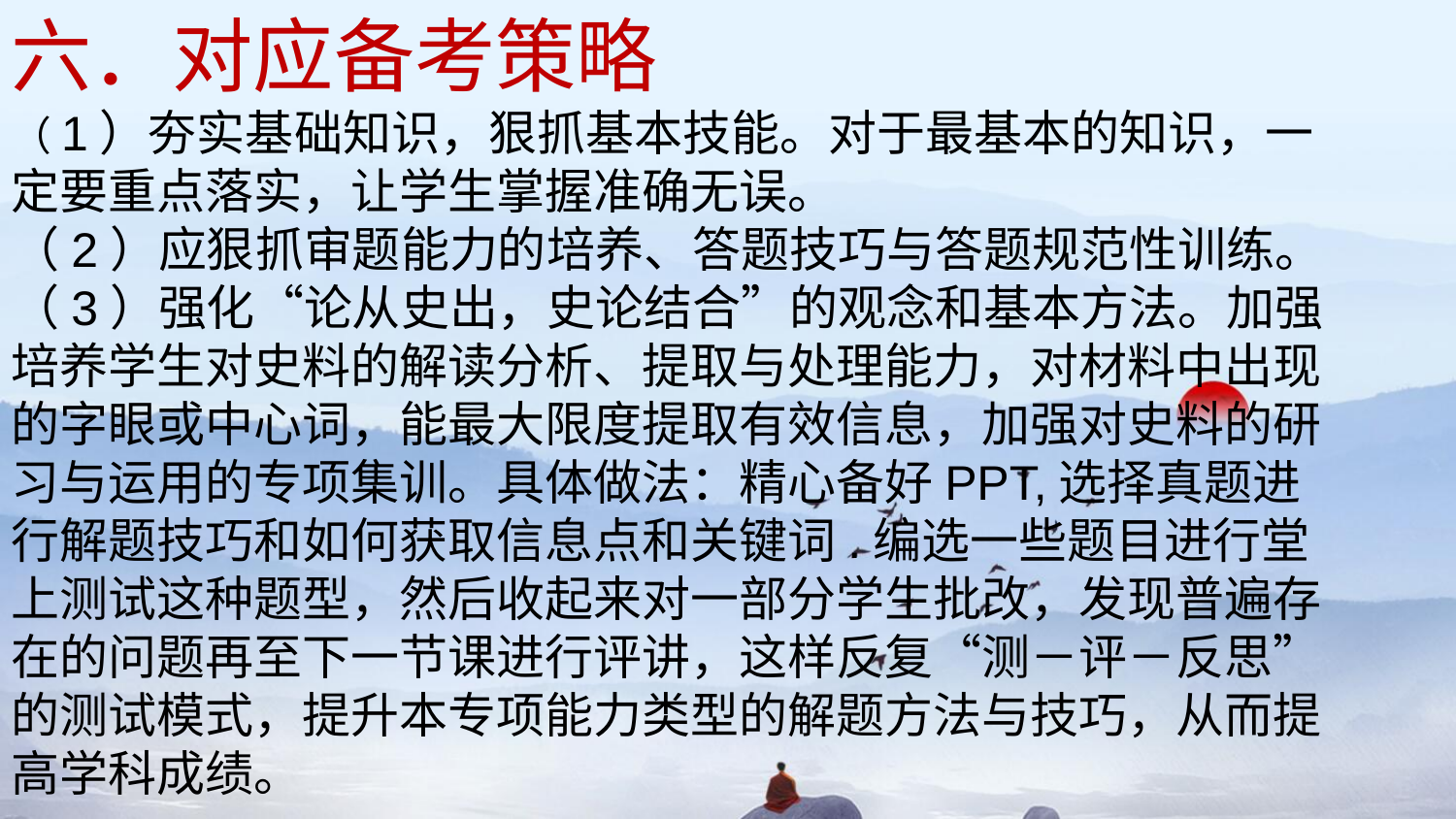

六．对应备考策略
（1）夯实基础知识，狠抓基本技能。对于最基本的知识，一定要重点落实，让学生掌握准确无误。
（2）应狠抓审题能力的培养、答题技巧与答题规范性训练。
（3）强化“论从史出，史论结合”的观念和基本方法。加强培养学生对史料的解读分析、提取与处理能力，对材料中出现的字眼或中心词，能最大限度提取有效信息，加强对史料的研习与运用的专项集训。具体做法：精心备好PPT,选择真题进行解题技巧和如何获取信息点和关键词.编选一些题目进行堂上测试这种题型，然后收起来对一部分学生批改，发现普遍存在的问题再至下一节课进行评讲，这样反复“测－评－反思”的测试模式，提升本专项能力类型的解题方法与技巧，从而提高学科成绩。